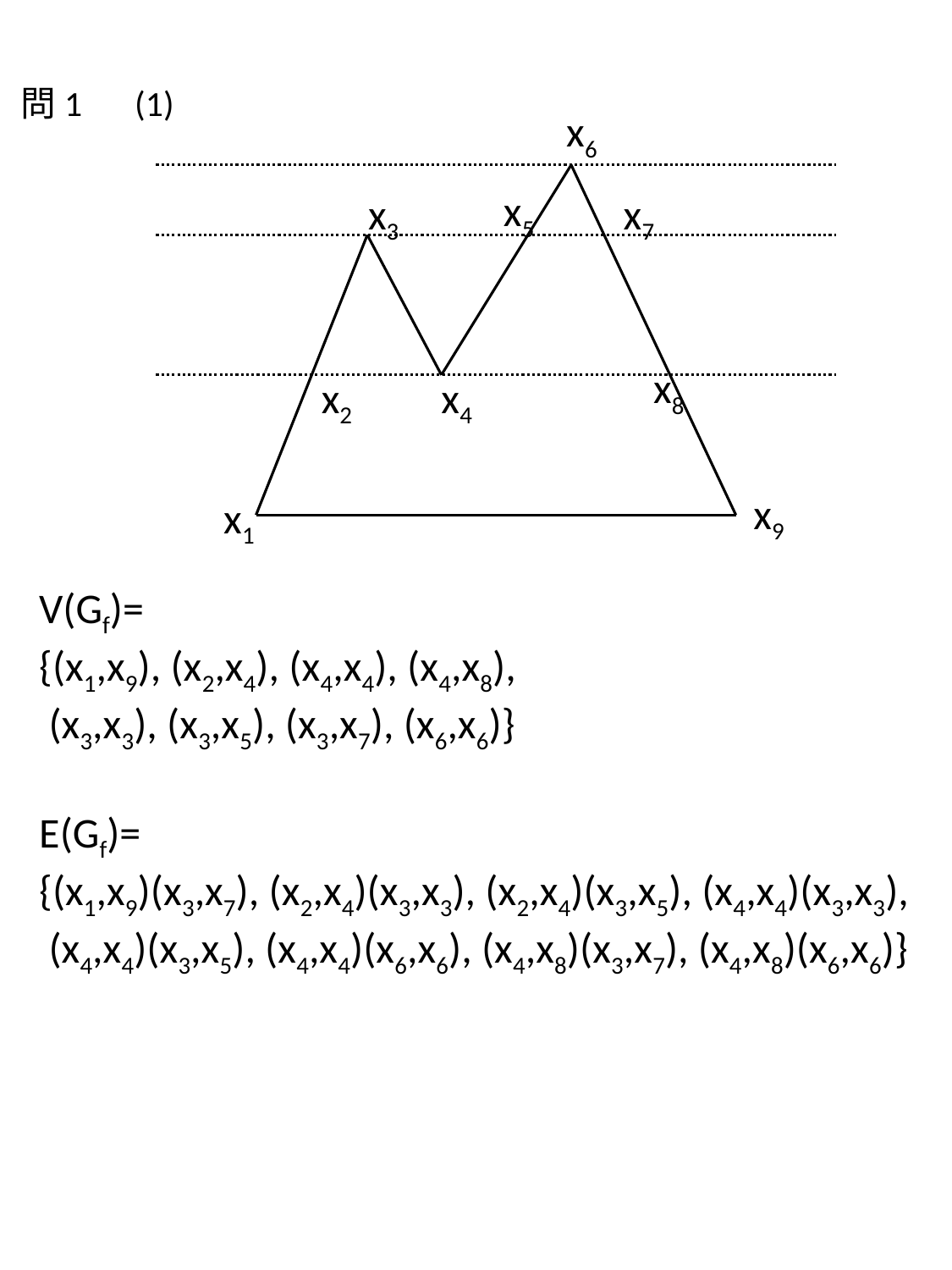

問1　(1)
　x6
　x5
　x3
　x7
　x8
　x2
　x4
　x9
　x1
V(Gf)=
{(x1,x9), (x2,x4), (x4,x4), (x4,x8),
 (x3,x3), (x3,x5), (x3,x7), (x6,x6)}

E(Gf)=
{(x1,x9)(x3,x7), (x2,x4)(x3,x3), (x2,x4)(x3,x5), (x4,x4)(x3,x3),
 (x4,x4)(x3,x5), (x4,x4)(x6,x6), (x4,x8)(x3,x7), (x4,x8)(x6,x6)}